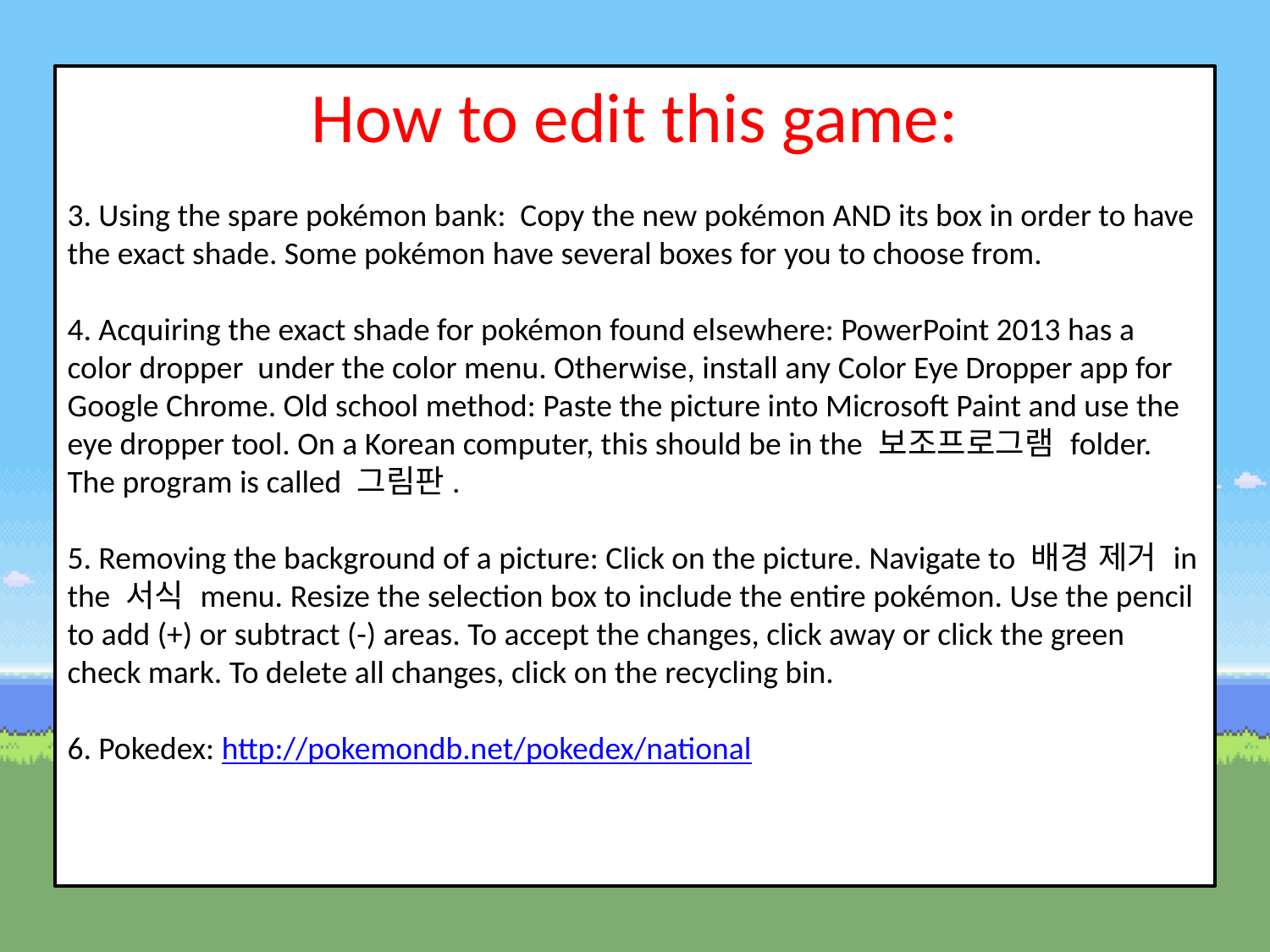

How to edit this game:

3. Using the spare pokémon bank:  Copy the new pokémon AND its box in order to have the exact shade. Some pokémon have several boxes for you to choose from.

4. Acquiring the exact shade for pokémon found elsewhere: PowerPoint 2013 has a color dropper  under the color menu. Otherwise, install any Color Eye Dropper app for Google Chrome. Old school method: Paste the picture into Microsoft Paint and use the eye dropper tool. On a Korean computer, this should be in the 보조프로그램 folder. The program is called 그림판.

5. Removing the background of a picture: Click on the picture. Navigate to 배경 제거 in the 서식 menu. Resize the selection box to include the entire pokémon. Use the pencil to add (+) or subtract (-) areas. To accept the changes, click away or click the green check mark. To delete all changes, click on the recycling bin.

6. Pokedex: http://pokemondb.net/pokedex/national